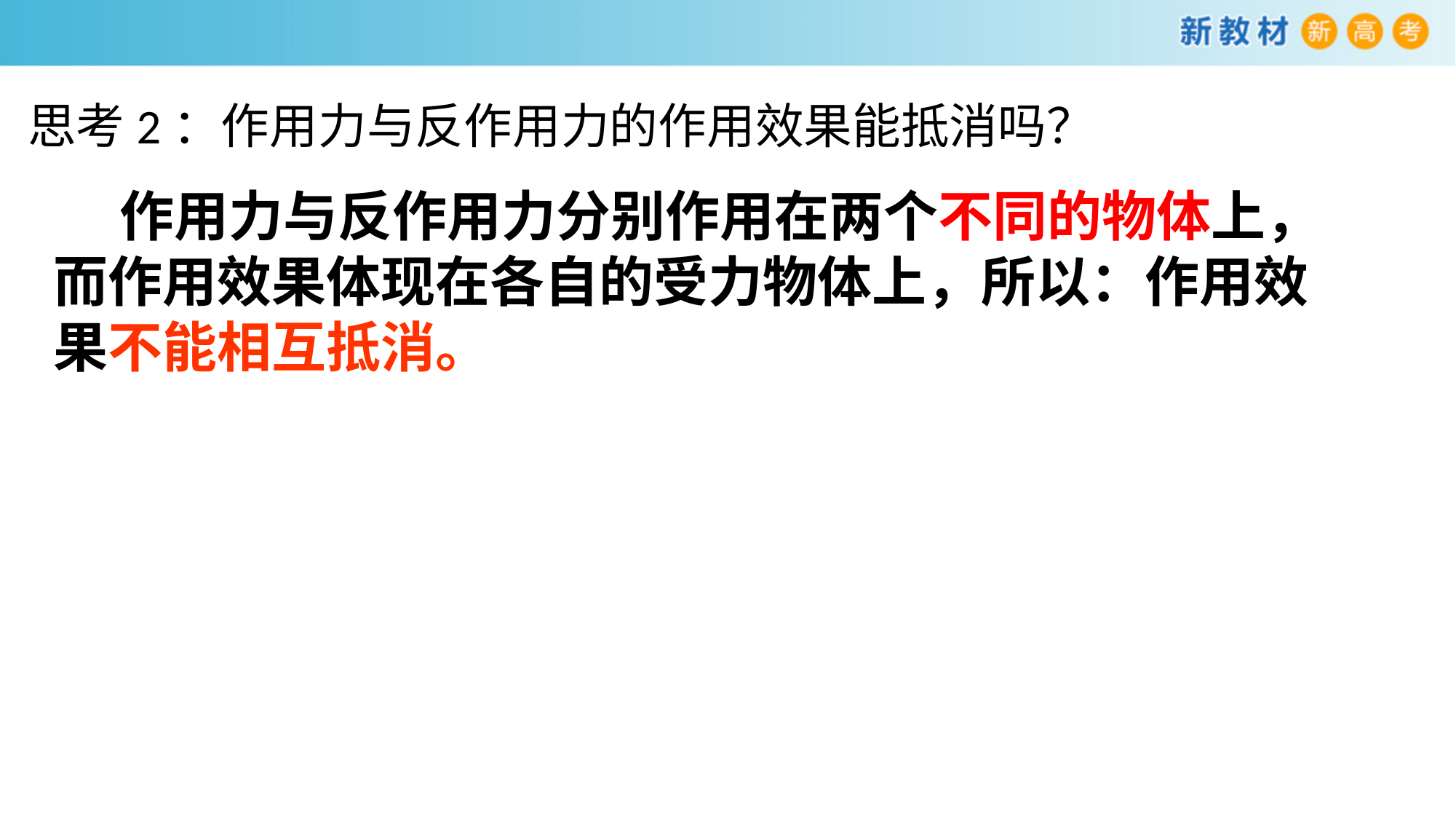

思考2：作用力与反作用力的作用效果能抵消吗？
     作用力与反作用力分别作用在两个不同的物体上，而作用效果体现在各自的受力物体上，所以：作用效果不能相互抵消。